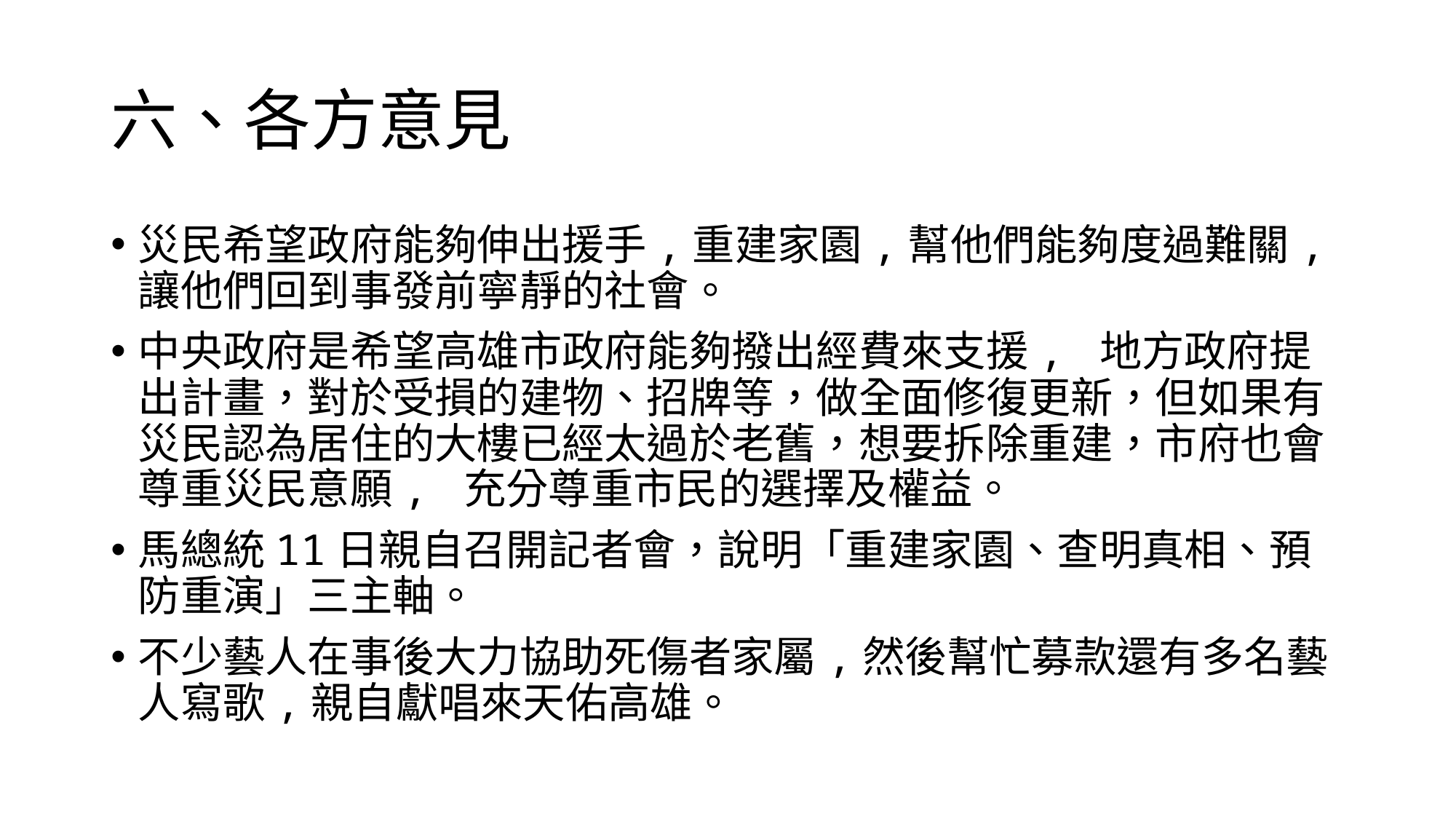

# 六、各方意見
災民希望政府能夠伸出援手,重建家園,幫他們能夠度過難關,讓他們回到事發前寧靜的社會。
中央政府是希望高雄市政府能夠撥出經費來支援, 地方政府提出計畫，對於受損的建物、招牌等，做全面修復更新，但如果有災民認為居住的大樓已經太過於老舊，想要拆除重建，市府也會尊重災民意願, 充分尊重市民的選擇及權益。
馬總統11日親自召開記者會，說明「重建家園、查明真相、預防重演」三主軸。
不少藝人在事後大力協助死傷者家屬,然後幫忙募款還有多名藝人寫歌,親自獻唱來天佑高雄。